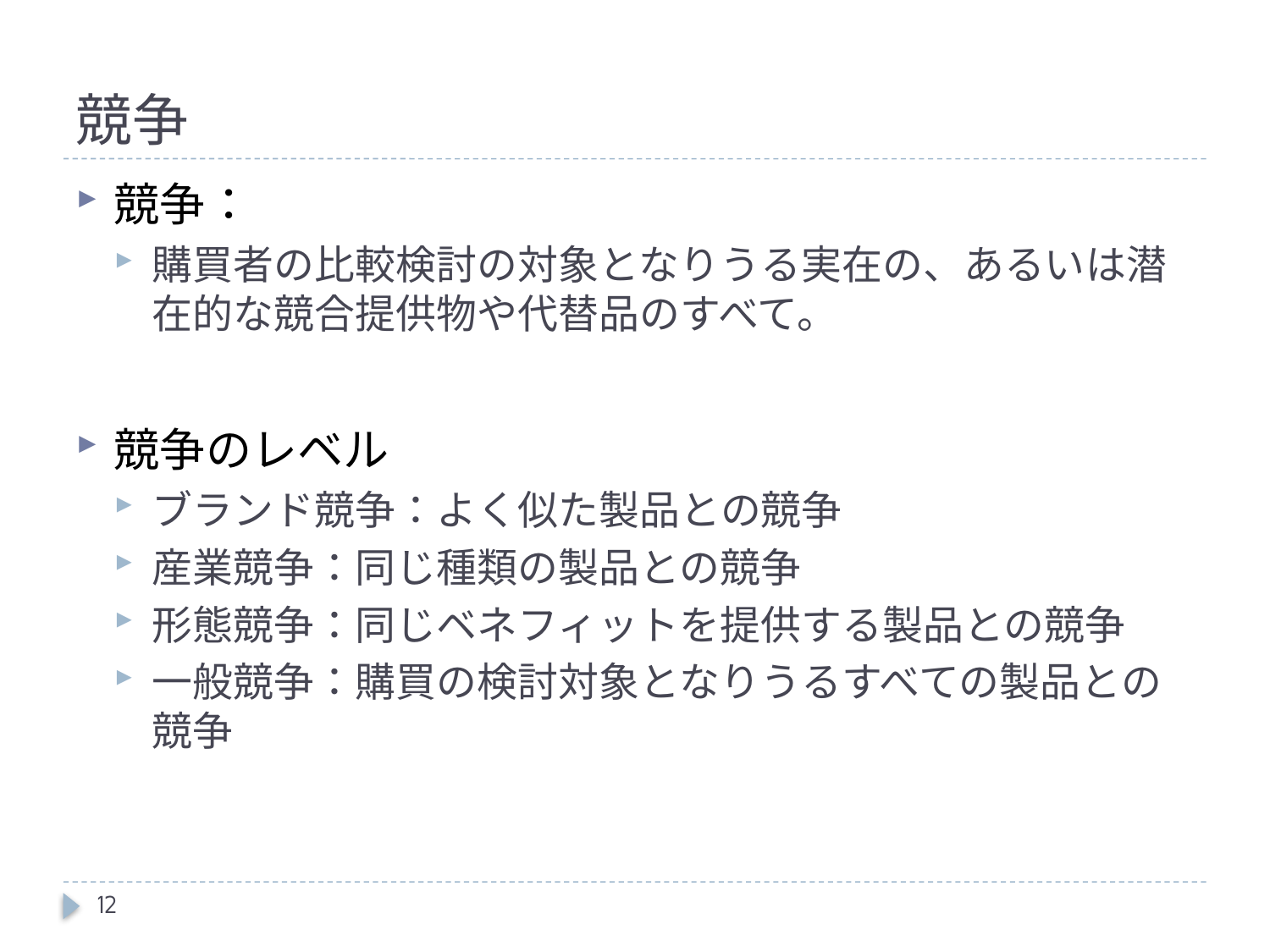

# 競争
競争：
購買者の比較検討の対象となりうる実在の、あるいは潜在的な競合提供物や代替品のすべて。

競争のレベル
ブランド競争：よく似た製品との競争
産業競争：同じ種類の製品との競争
形態競争：同じベネフィットを提供する製品との競争
一般競争：購買の検討対象となりうるすべての製品との競争
12